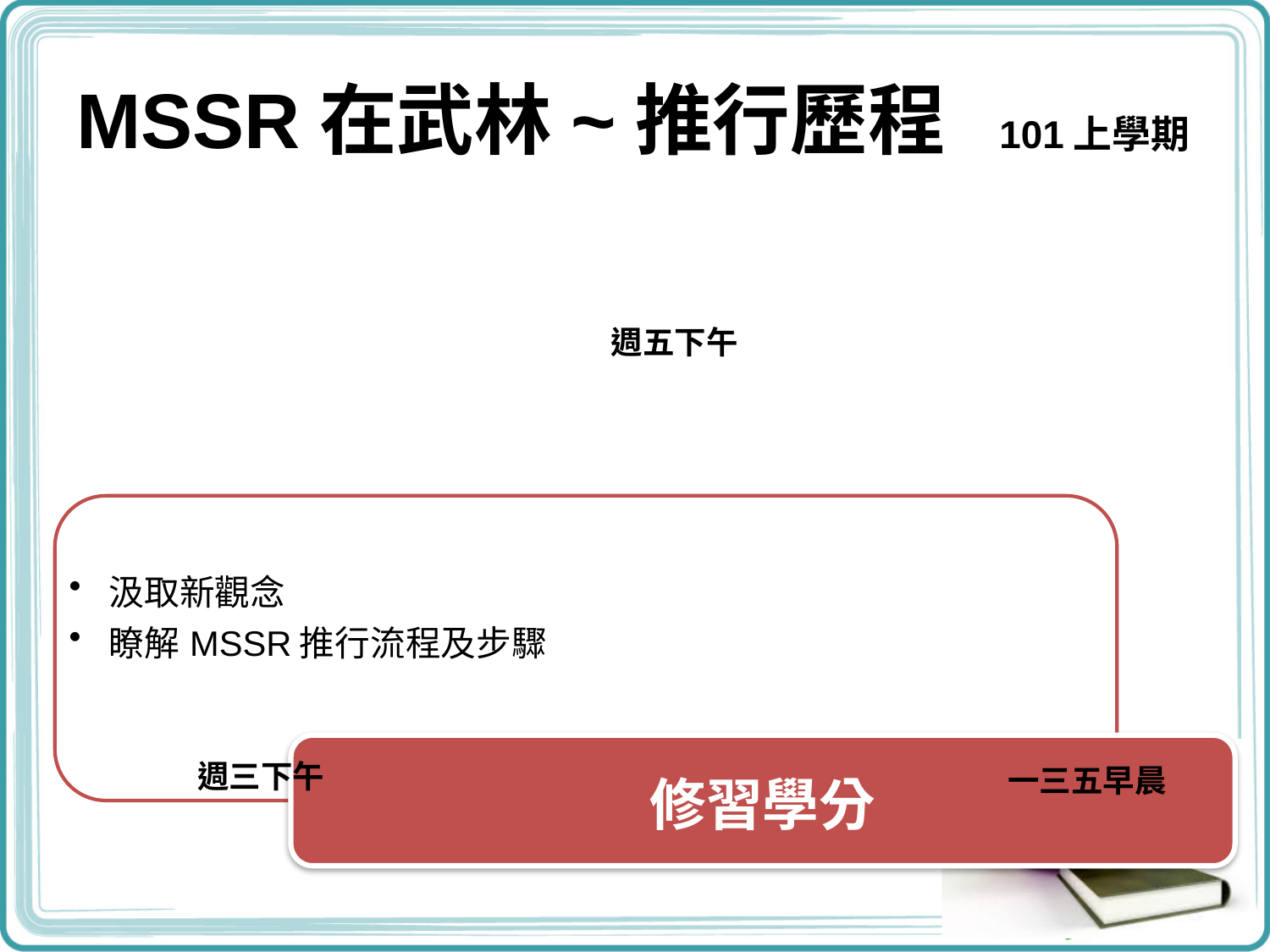

# MSSR在武林~推行歷程  101上學期
修習學分
汲取新觀念
瞭解MSSR推行流程及步驟
週五下午

週三下午
一三五早晨